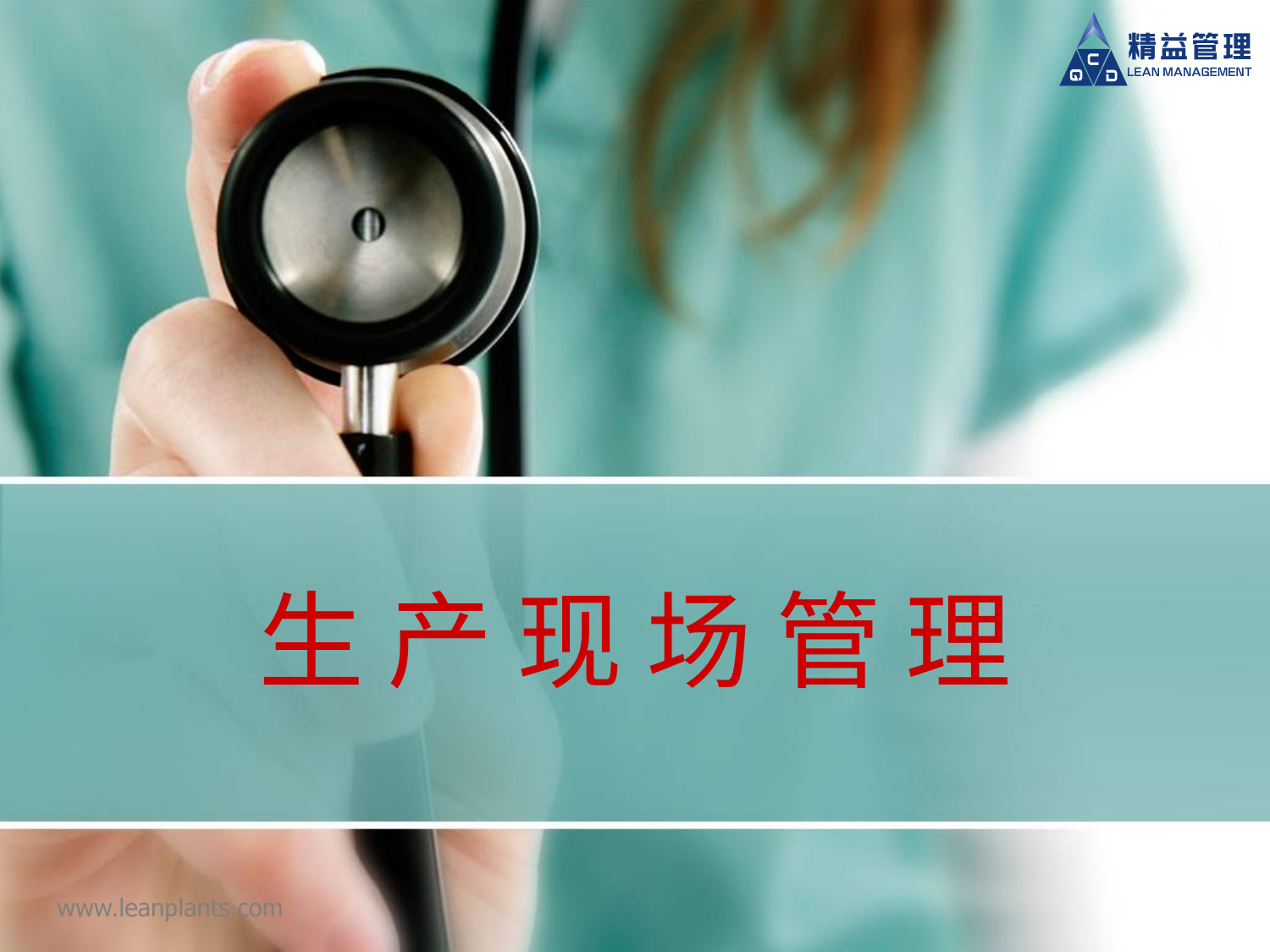

# 生 产 现 场 管 理